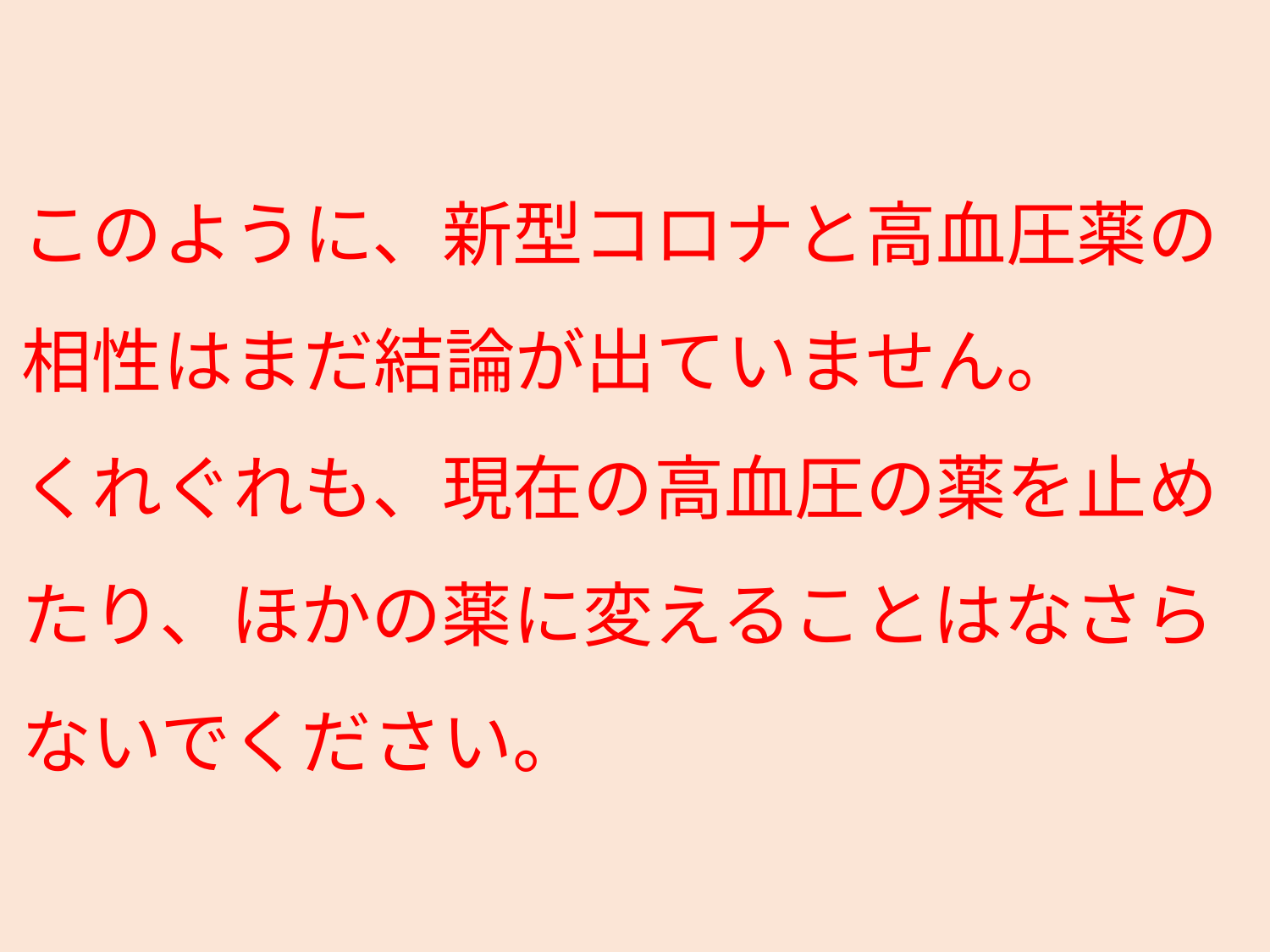

このように、新型コロナと高血圧薬の相性はまだ結論が出ていません。
くれぐれも、現在の高血圧の薬を止めたり、ほかの薬に変えることはなさらないでください。